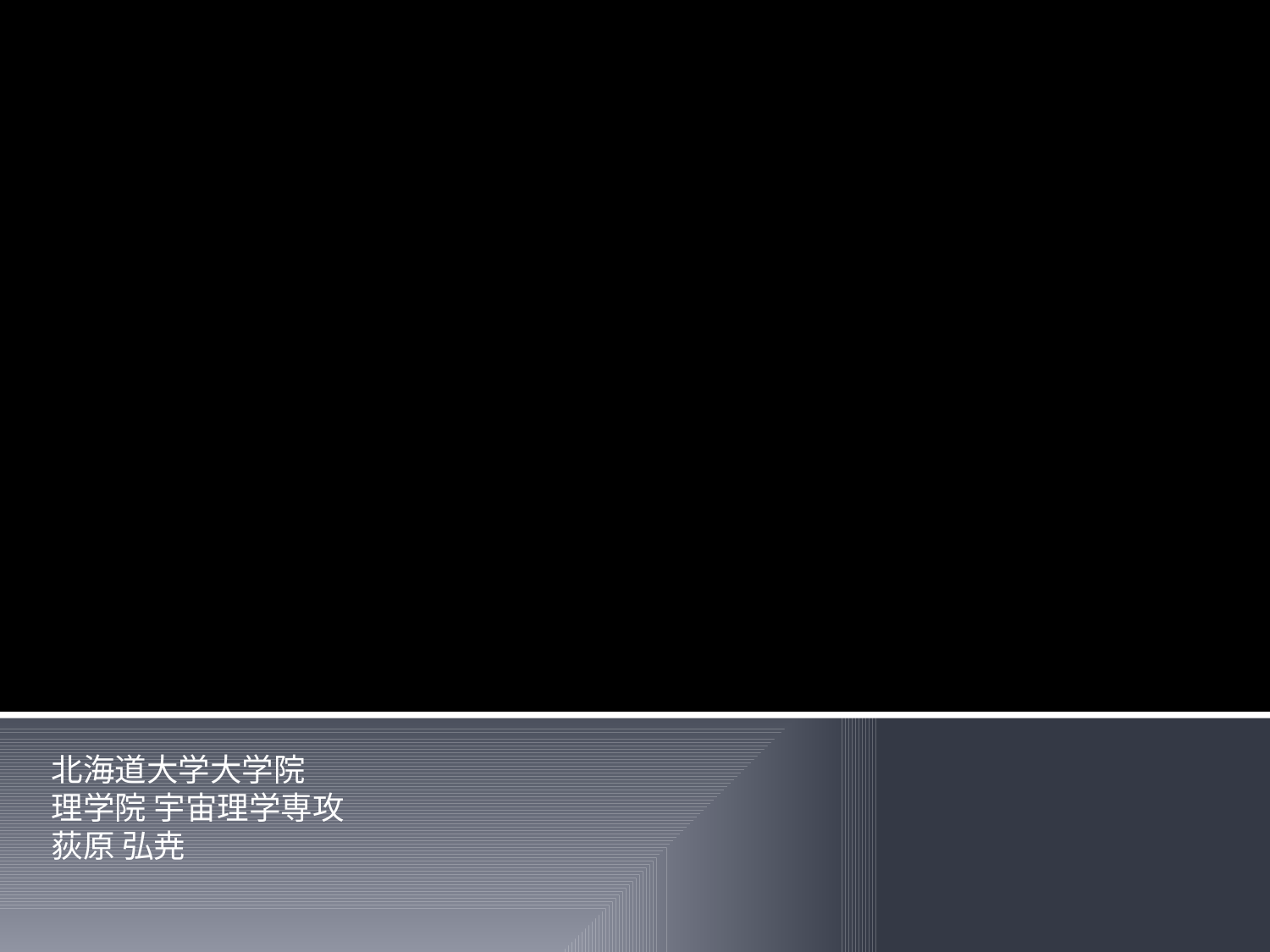

最低限 UEFIⅠ
POSTとハードウェア管理
情報実験第 6 回(2015/05/29)
北海道大学大学院
理学院 宇宙理学専攻
荻原 弘尭